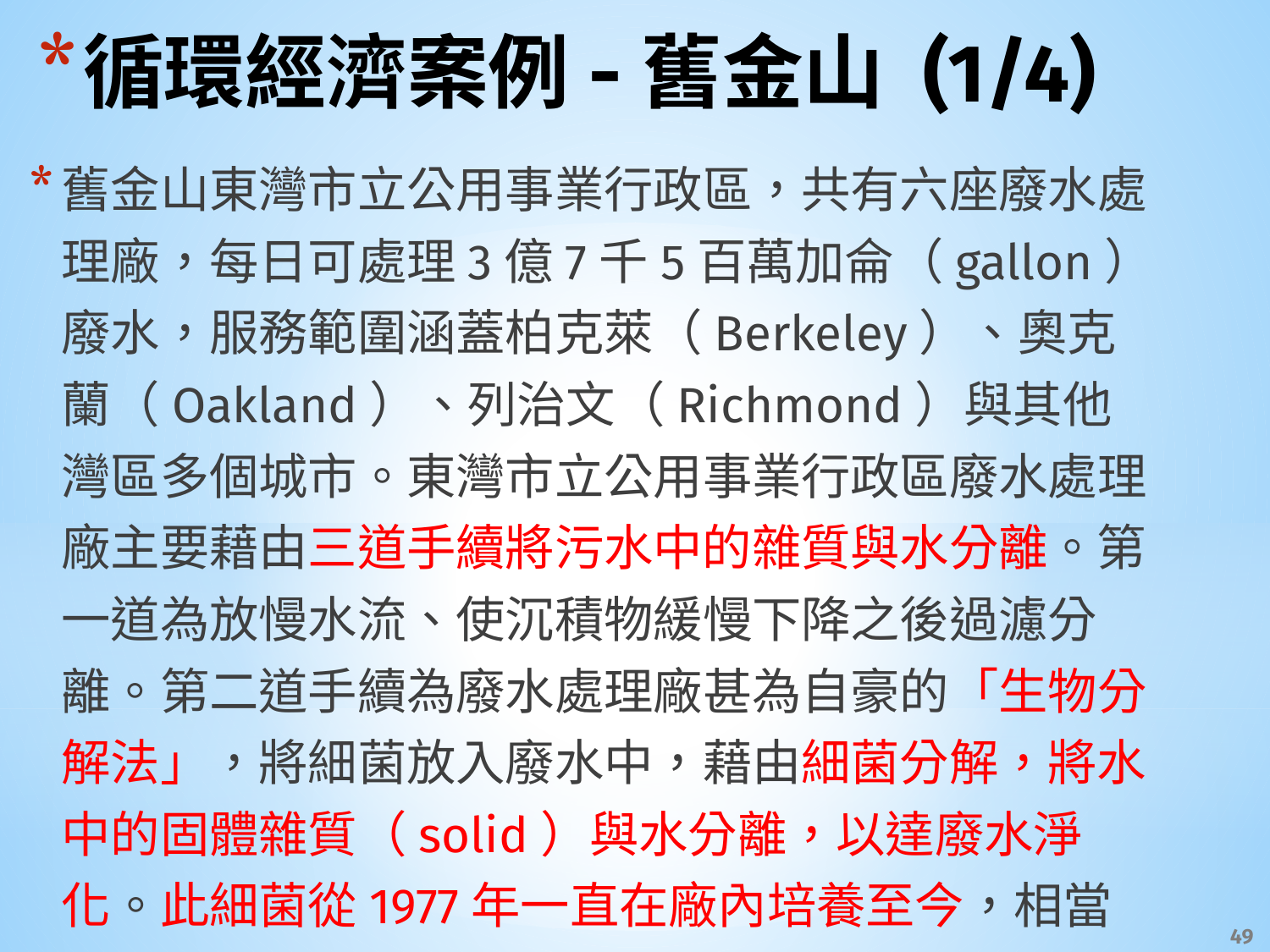

# 循環經濟案例-舊金山 (1/4)
舊金山東灣市立公用事業行政區，共有六座廢水處理廠，每日可處理3億7千5百萬加侖（gallon）廢水，服務範圍涵蓋柏克萊（Berkeley）、奧克蘭（Oakland）、列治文（Richmond）與其他灣區多個城市。東灣市立公用事業行政區廢水處理廠主要藉由三道手續將污水中的雜質與水分離。第一道為放慢水流、使沉積物緩慢下降之後過濾分離。第二道手續為廢水處理廠甚為自豪的「生物分解法」，將細菌放入廢水中，藉由細菌分解，將水中的固體雜質（solid）與水分離，以達廢水淨化。此細菌從1977年一直在廠內培養至今，相當天然環保，廢水處理廠還自建大型儀器設備製造大量氧氣，以供細菌食用、進行廢水分解。
49